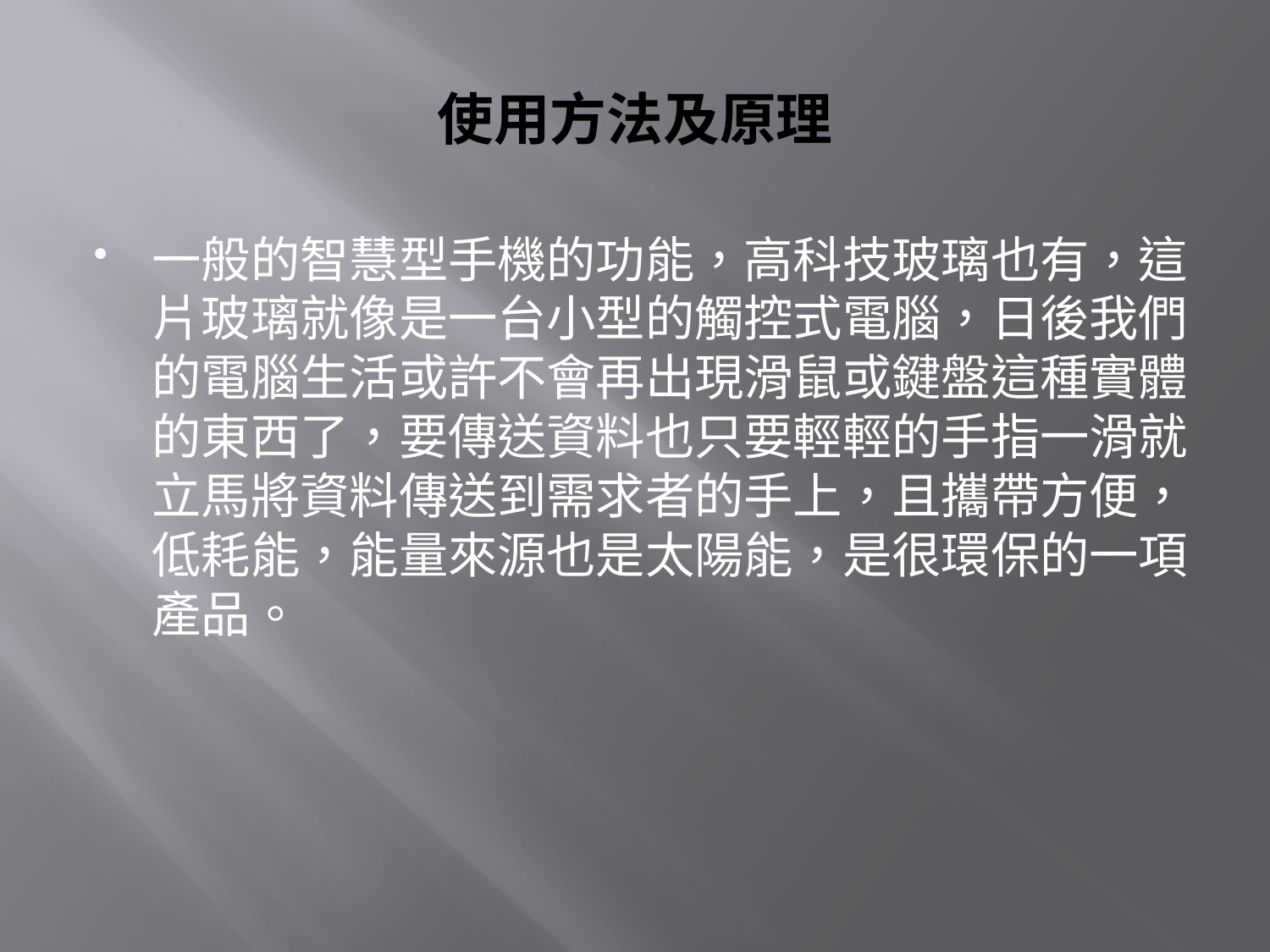

# 使用方法及原理
一般的智慧型手機的功能，高科技玻璃也有，這片玻璃就像是一台小型的觸控式電腦，日後我們的電腦生活或許不會再出現滑鼠或鍵盤這種實體的東西了，要傳送資料也只要輕輕的手指一滑就立馬將資料傳送到需求者的手上，且攜帶方便，低耗能，能量來源也是太陽能，是很環保的一項產品。